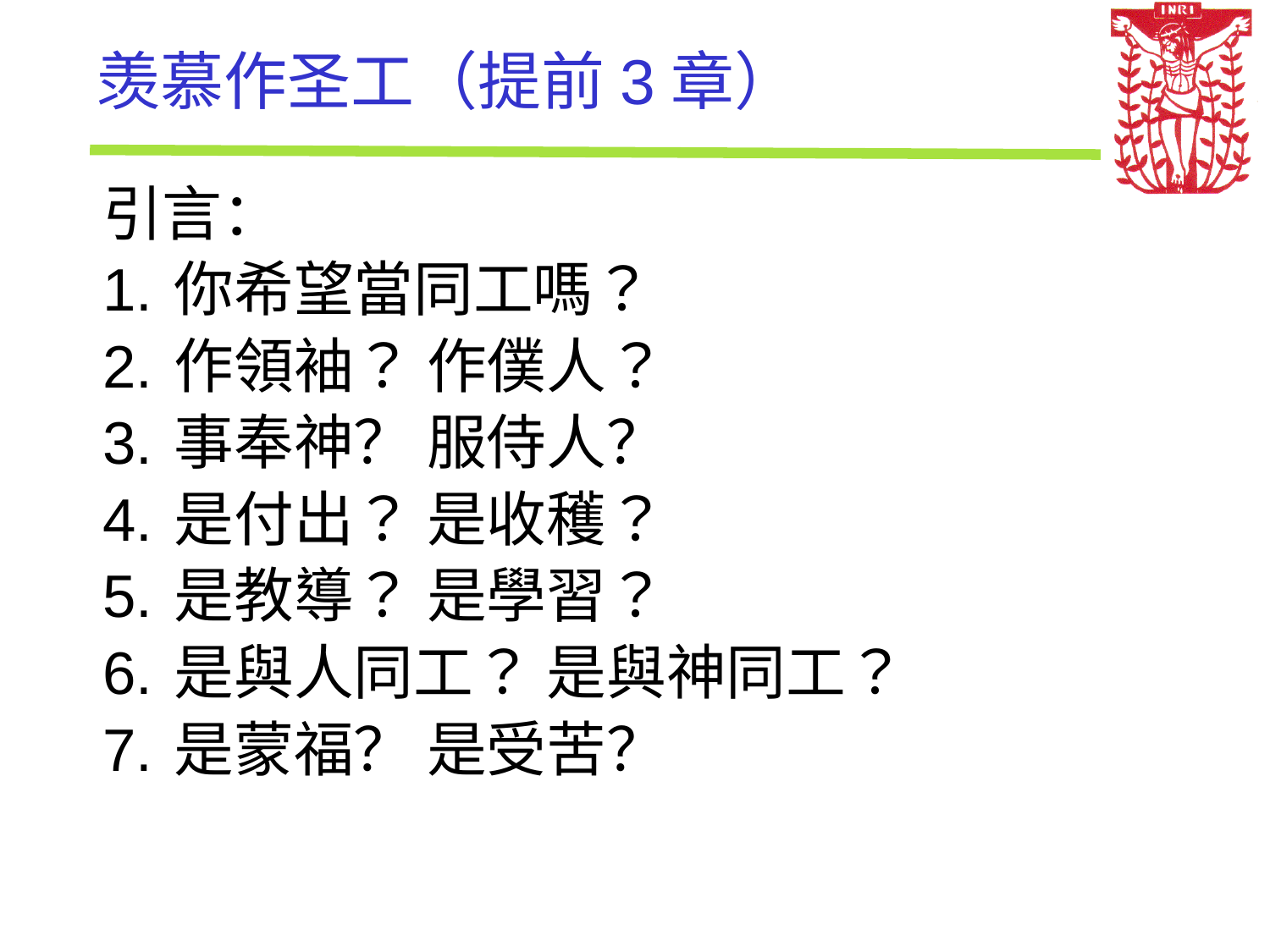

# 羡慕作圣工（提前3章）
引言：
你希望當同工嗎？
作領袖？ 作僕人？
事奉神？ 服侍人？
是付出？ 是收穫？
是教導？ 是學習？
是與人同工？ 是與神同工？
是蒙福？ 是受苦？